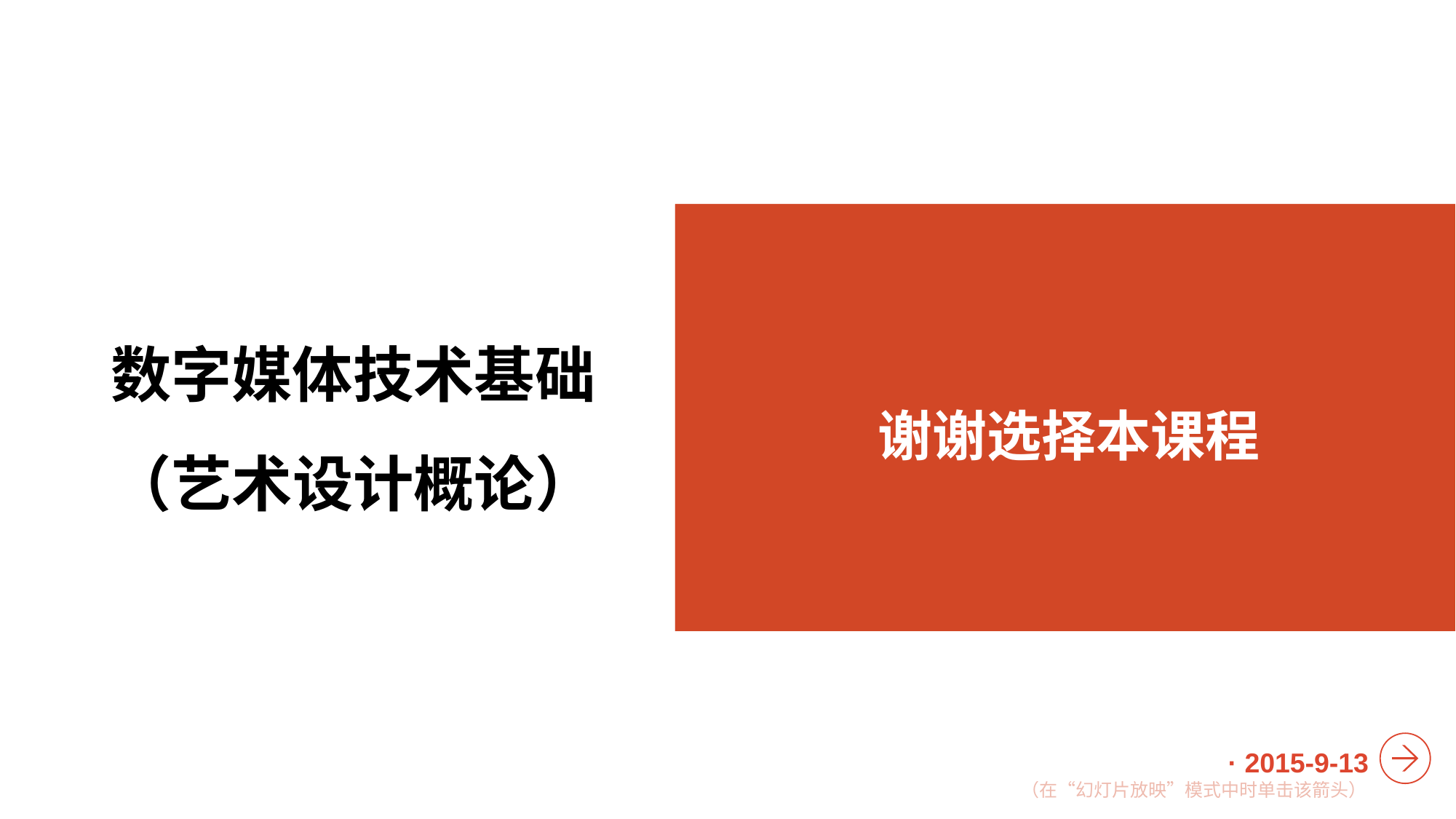

# 数字媒体技术基础 （艺术设计概论）
谢谢选择本课程
 · 2015-9-13

（在“幻灯片放映”模式中时单击该箭头）